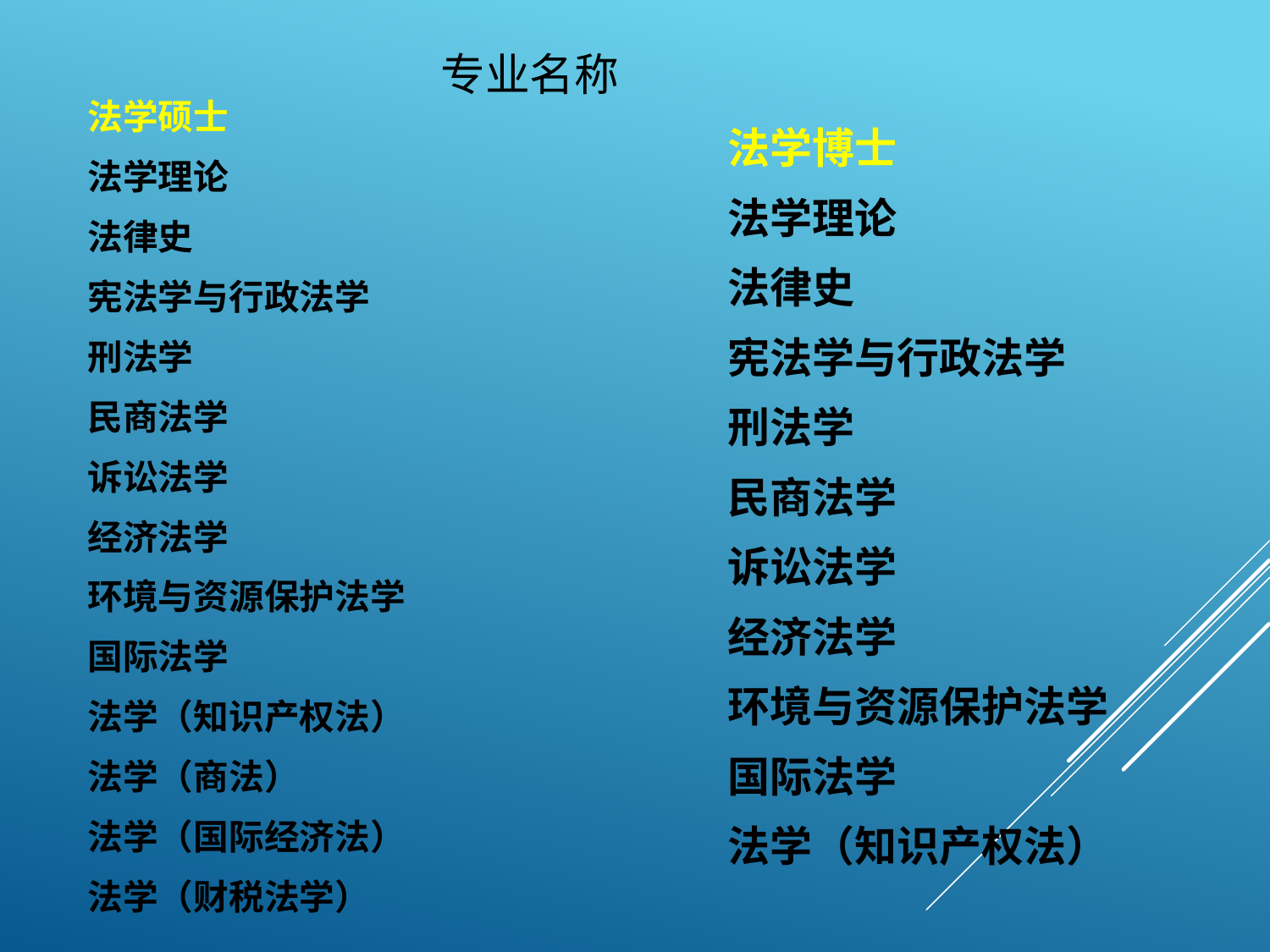

# 专业名称
法学硕士
法学理论
法律史
宪法学与行政法学
刑法学
民商法学
诉讼法学
经济法学
环境与资源保护法学
国际法学
法学（知识产权法）
法学（商法）
法学（国际经济法）
法学（财税法学）
法学博士
法学理论
法律史
宪法学与行政法学
刑法学
民商法学
诉讼法学
经济法学
环境与资源保护法学
国际法学
法学（知识产权法）